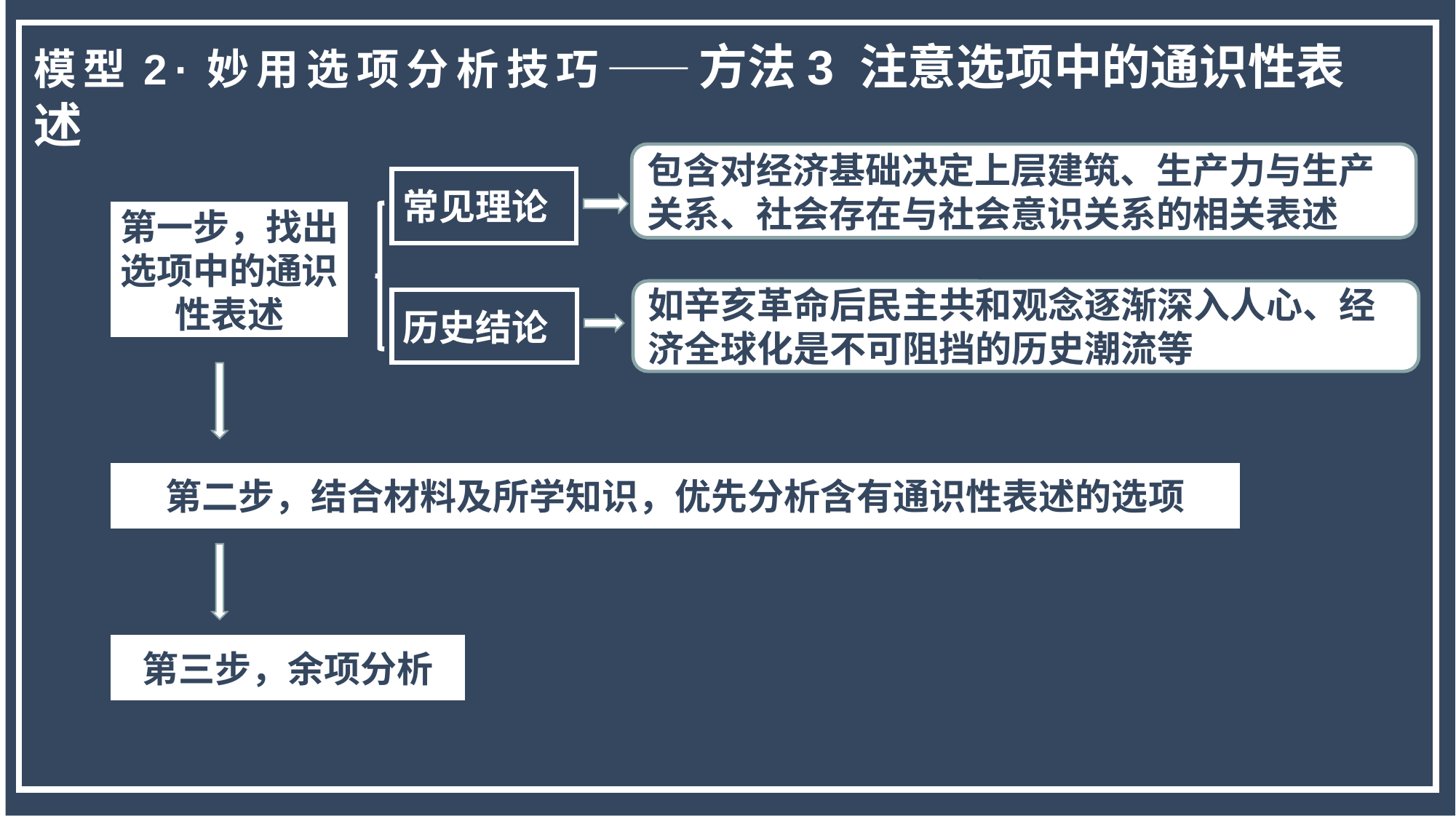

模型2·妙用选项分析技巧——方法3 注意选项中的通识性表述
包含对经济基础决定上层建筑、生产力与生产关系、社会存在与社会意识关系的相关表述
常见理论

第一步，找出选项中的通识性表述

如辛亥革命后民主共和观念逐渐深入人心、经济全球化是不可阻挡的历史潮流等
历史结论

第二步，结合材料及所学知识，优先分析含有通识性表述的选项

第三步，余项分析